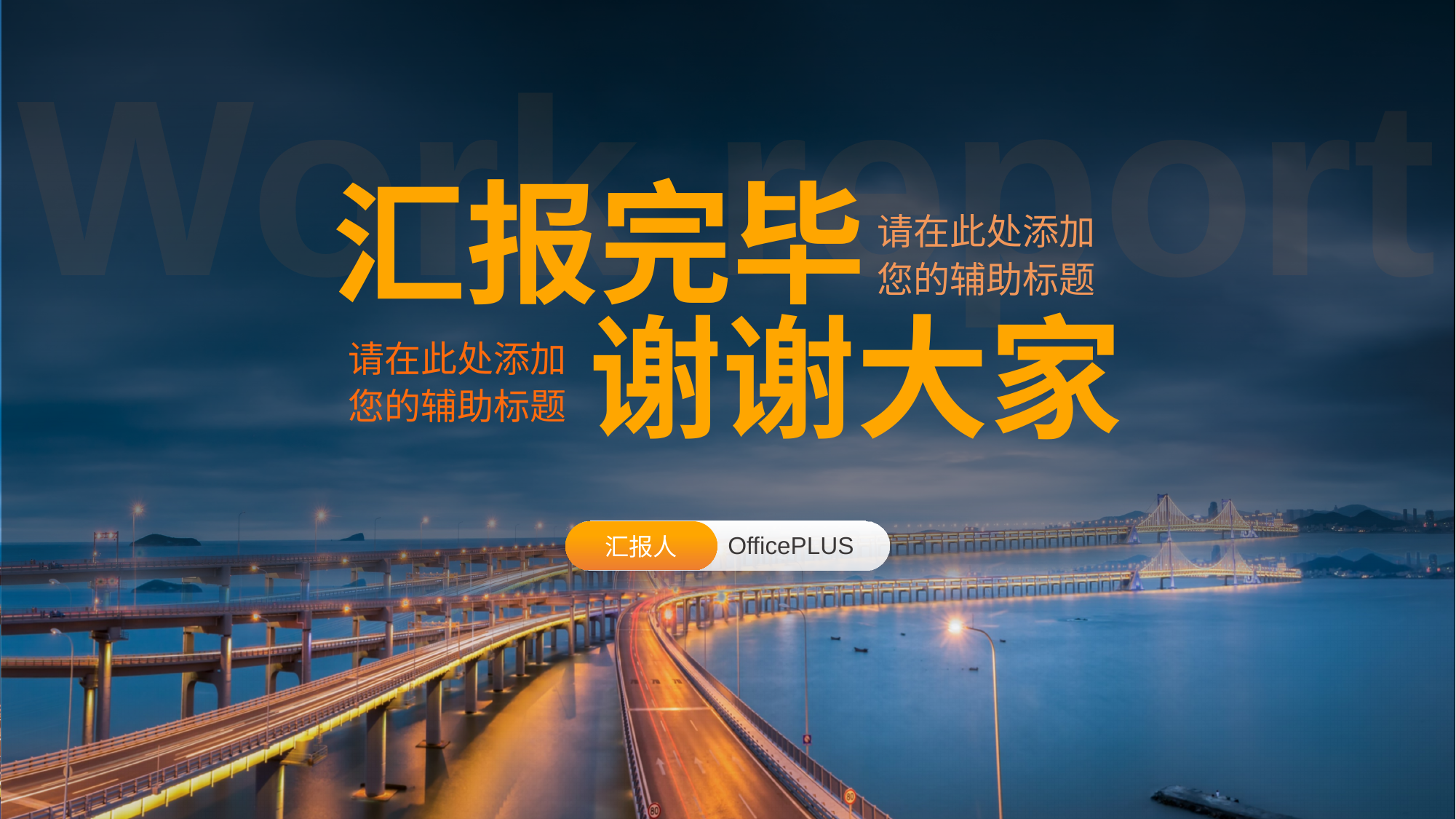

汇报完毕
请在此处添加您的辅助标题
谢谢大家
请在此处添加您的辅助标题

汇报人
OfficePLUS